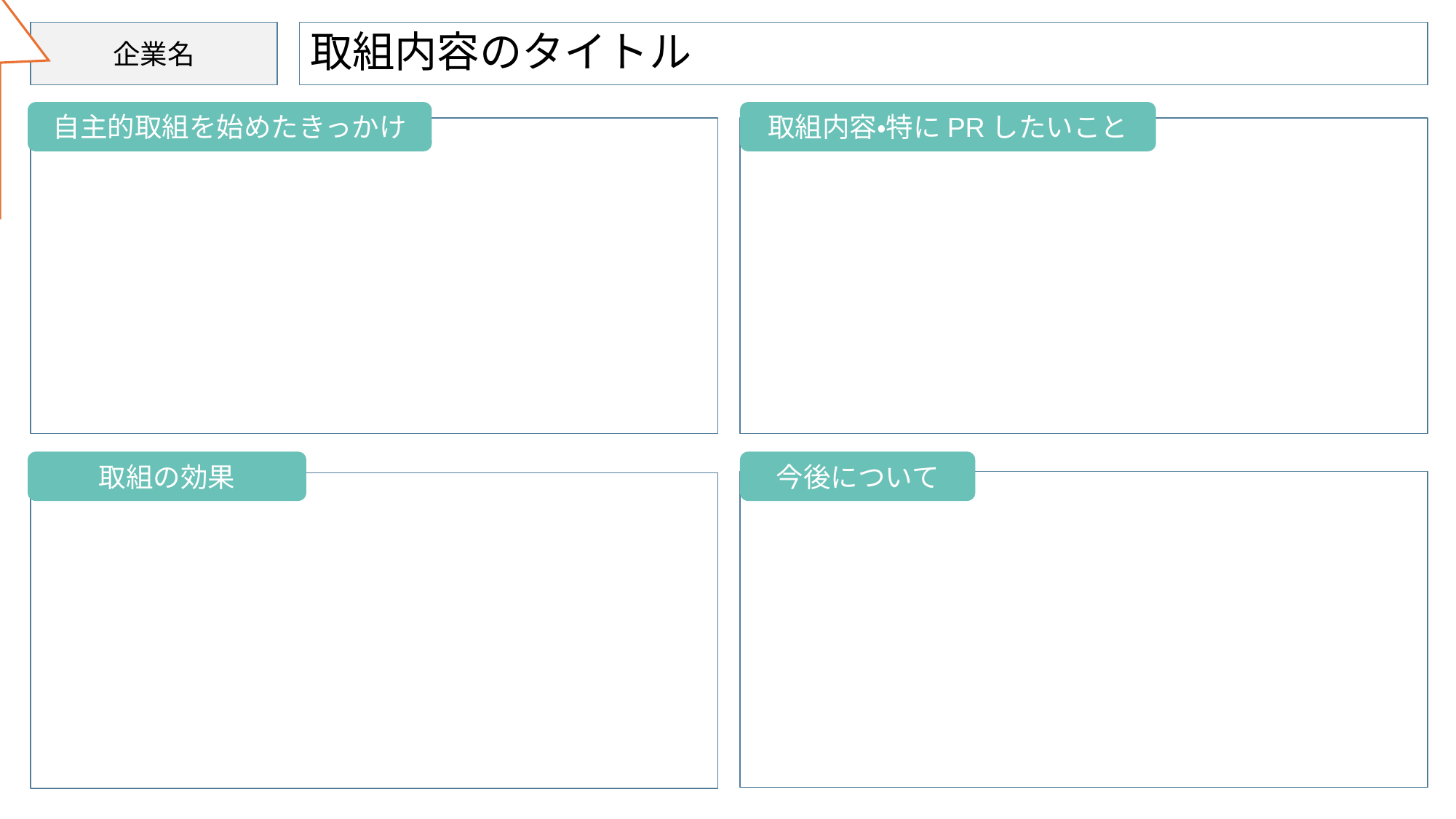

企業名について、投票時は伏せさせていただきます。
文章に、企業名の記載を控えるようお願いいたします。
（例：東京都では、）
予選終了後、企業名を掲載いたします。
企業名
# 取組内容のタイトル
※1次投票時の資料として使用しますので、一般消費者向けに作成をお願いします。
（なるべく平易な言葉を使用）
取組内容・特にPRしたいこと
自主的取組を始めたきっかけ

※記載してある項目については、必ずご記入ください。
それ以外について、企業の画像やイラストの追加、様式のスタイルの変更は可能です。
取組の効果
今後について